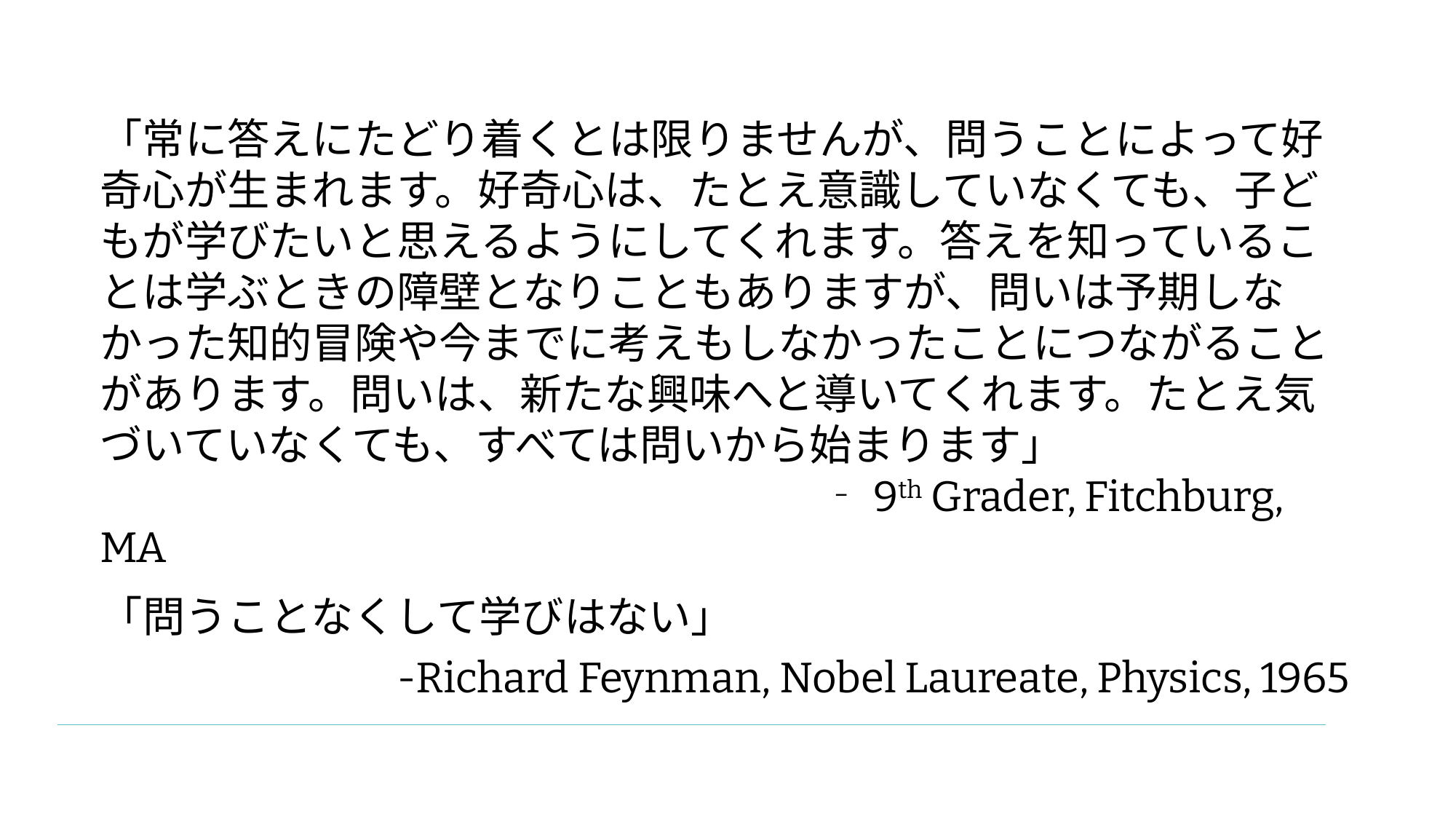

「常に答えにたどり着くとは限りませんが、問うことによって好奇心が生まれます。好奇心は、たとえ意識していなくても、子どもが学びたいと思えるようにしてくれます。答えを知っていることは学ぶときの障壁となりこともありますが、問いは予期しなかった知的冒険や今までに考えもしなかったことにつながることがあります。問いは、新たな興味へと導いてくれます。たとえ気づいていなくても、すべては問いから始まります」
　　　　　　　　　　　　　　　　　‐9th Grader, Fitchburg, MA

「問うことなくして学びはない」

‐Richard Feynman, Nobel Laureate, Physics, 1965